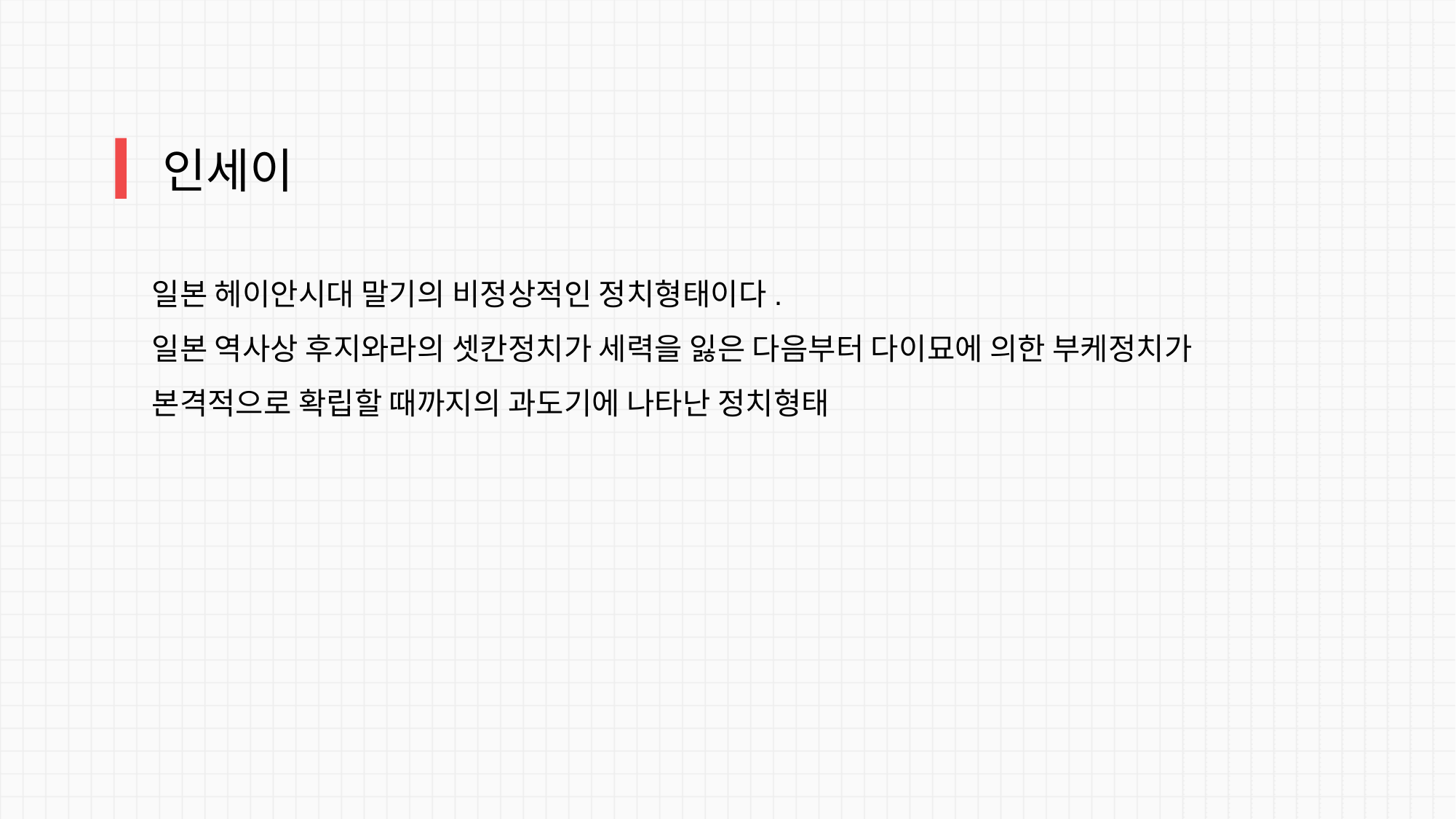

인세이

일본 헤이안시대 말기의 비정상적인 정치형태이다.
일본 역사상 후지와라의 셋칸정치가 세력을 잃은 다음부터 다이묘에 의한 부케정치가 본격적으로 확립할 때까지의 과도기에 나타난 정치형태